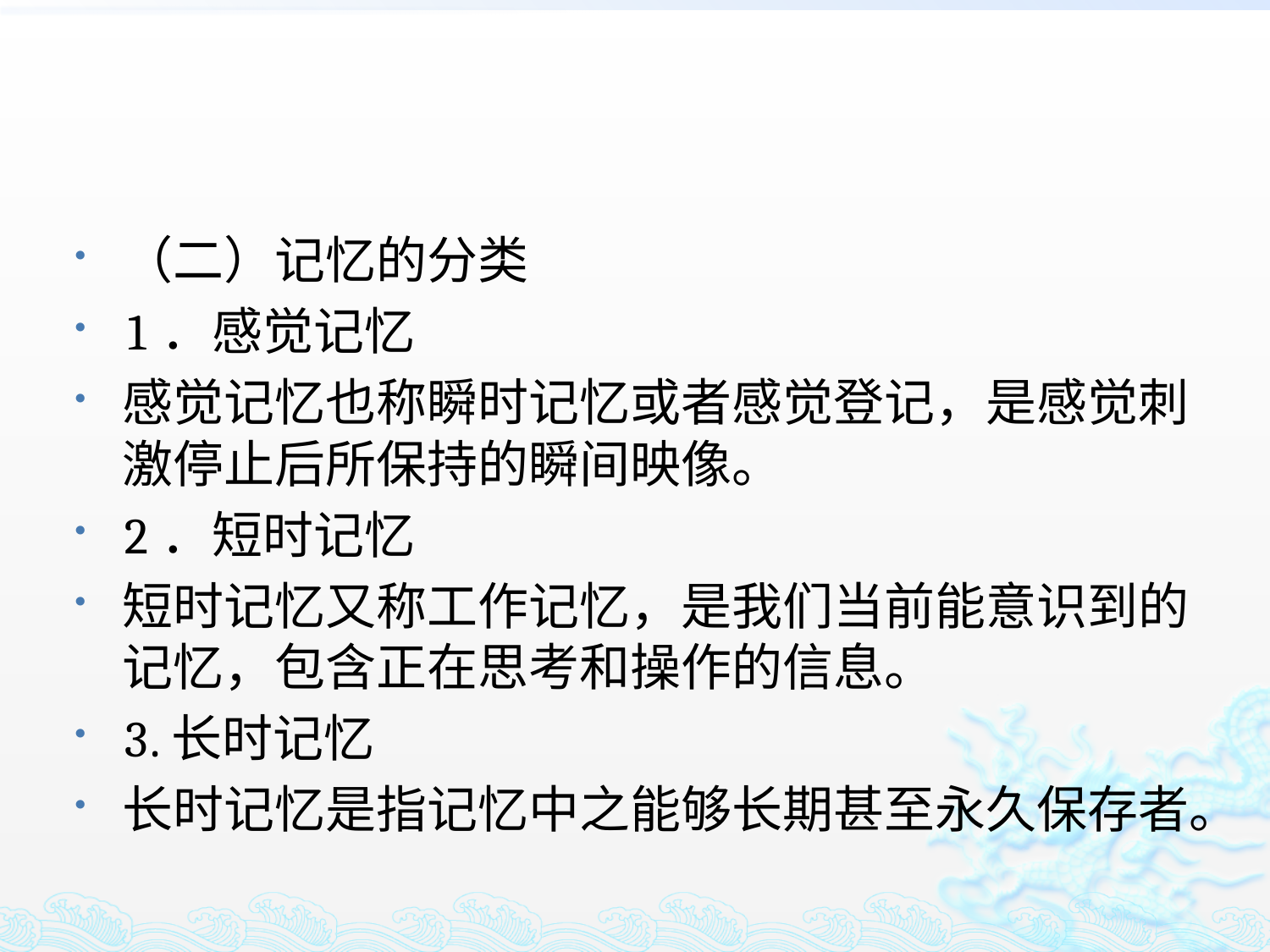

#
（二）记忆的分类
1．感觉记忆
感觉记忆也称瞬时记忆或者感觉登记，是感觉刺激停止后所保持的瞬间映像。
2．短时记忆
短时记忆又称工作记忆，是我们当前能意识到的记忆，包含正在思考和操作的信息。
3.长时记忆
长时记忆是指记忆中之能够长期甚至永久保存者。